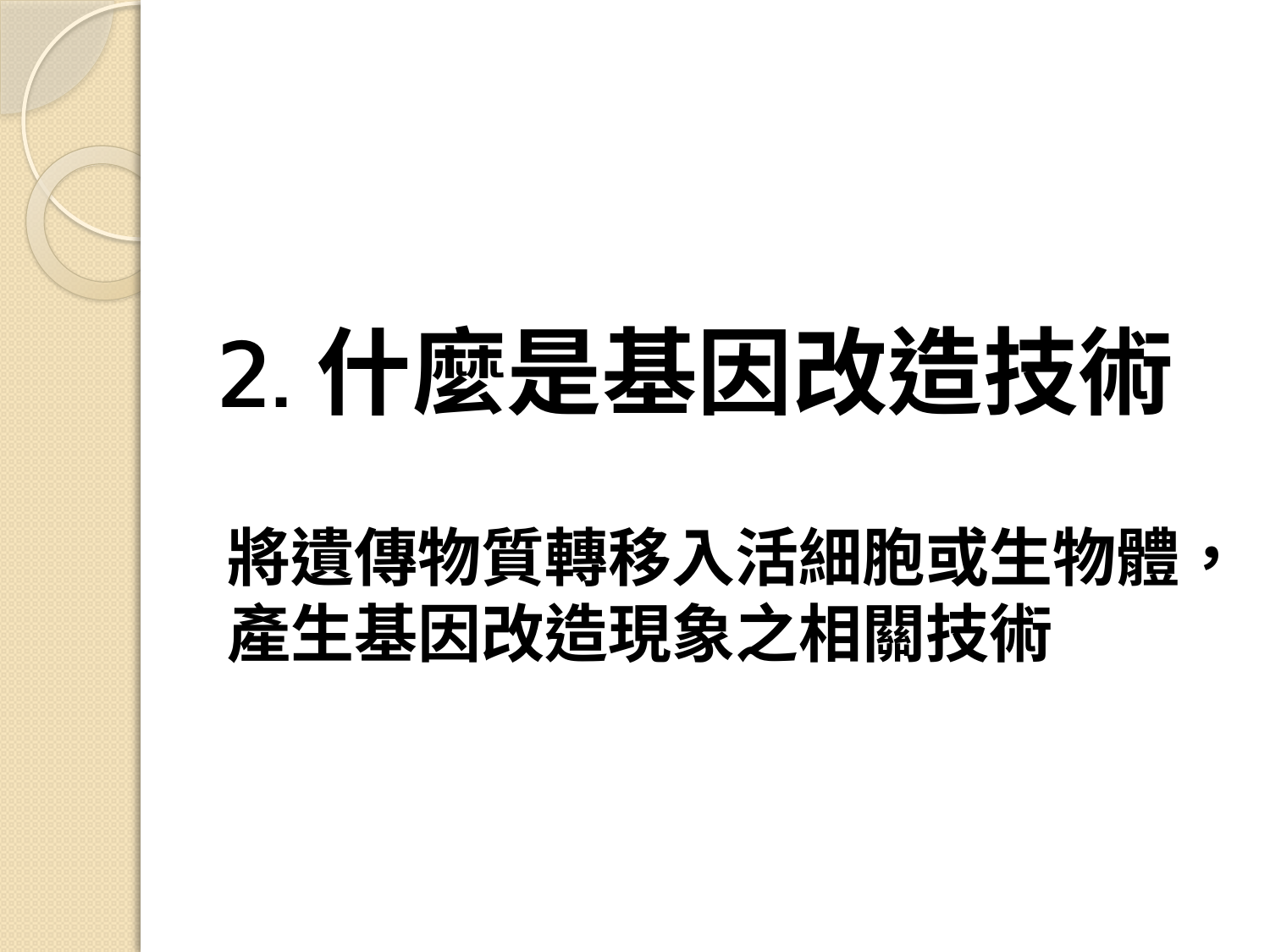

2.什麼是基因改造技術

將遺傳物質轉移入活細胞或生物體，產生基因改造現象之相關技術